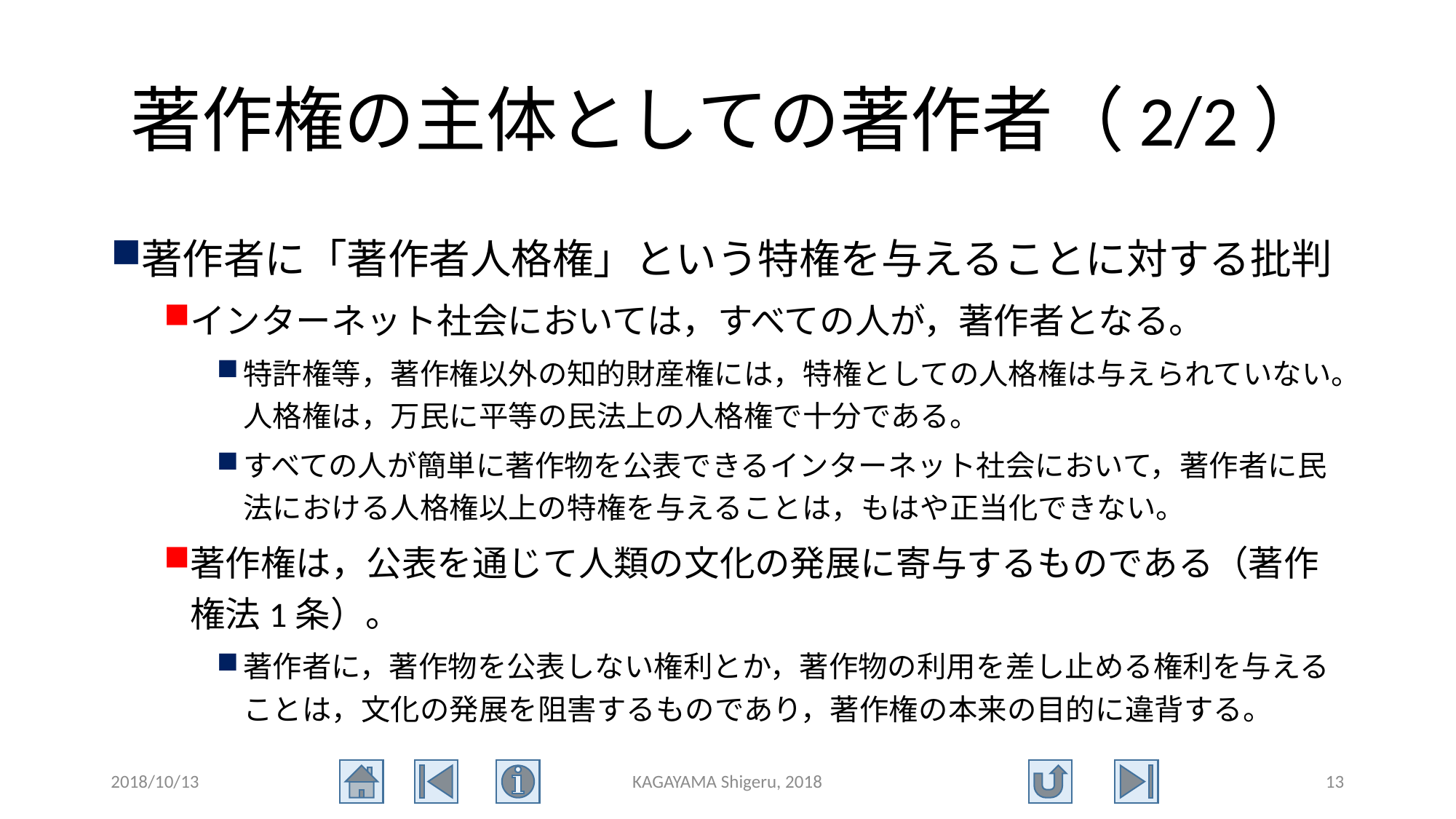

# 著作権の主体としての著作者（2/2）
著作者に「著作者人格権」という特権を与えることに対する批判
インターネット社会においては，すべての人が，著作者となる。
特許権等，著作権以外の知的財産権には，特権としての人格権は与えられていない。人格権は，万民に平等の民法上の人格権で十分である。
すべての人が簡単に著作物を公表できるインターネット社会において，著作者に民法における人格権以上の特権を与えることは，もはや正当化できない。
著作権は，公表を通じて人類の文化の発展に寄与するものである（著作権法1条）。
著作者に，著作物を公表しない権利とか，著作物の利用を差し止める権利を与えることは，文化の発展を阻害するものであり，著作権の本来の目的に違背する。
2018/10/13
KAGAYAMA Shigeru, 2018
13